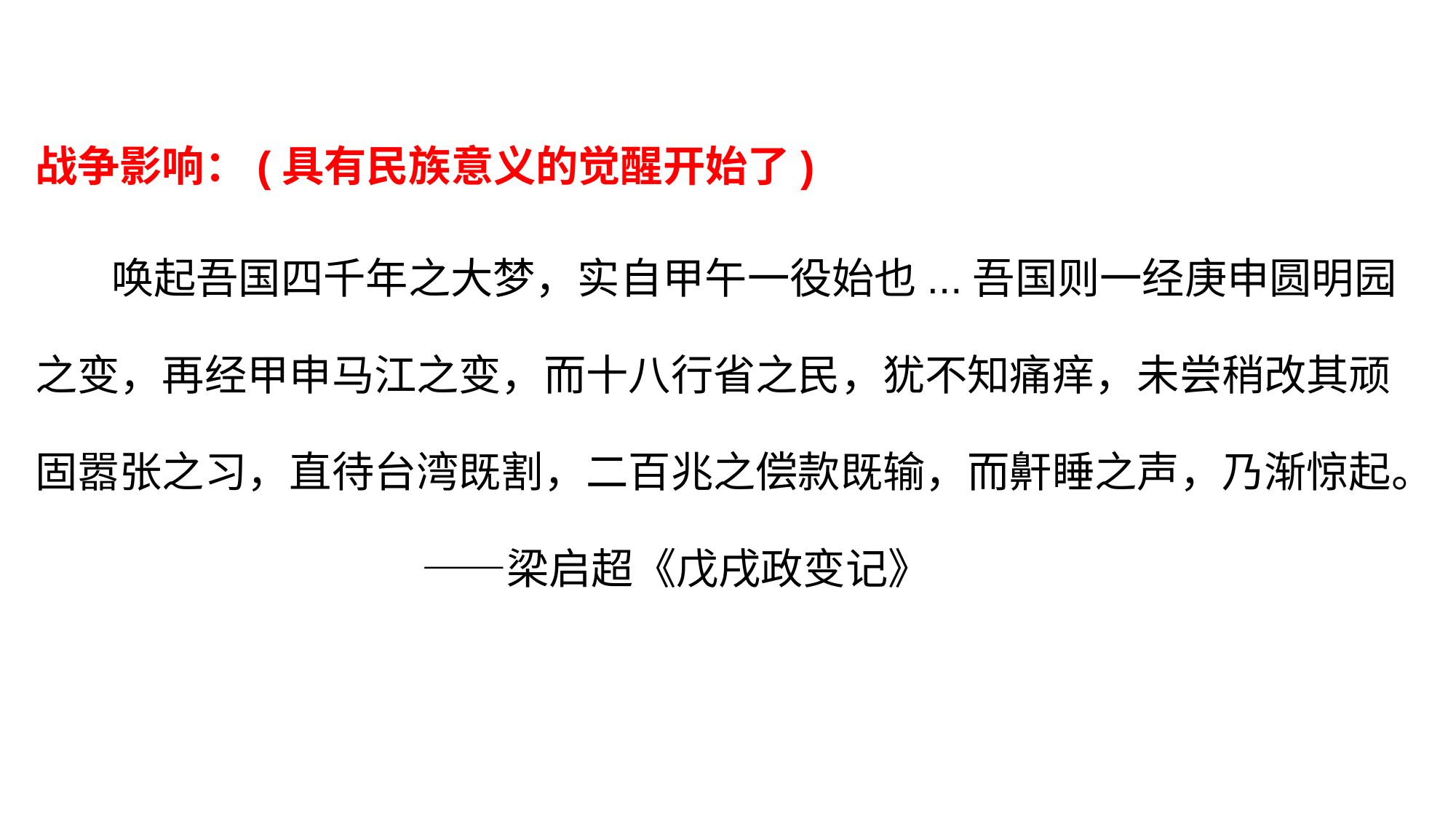

战争影响：(具有民族意义的觉醒开始了)
       唤起吾国四千年之大梦，实自甲午一役始也...吾国则一经庚申圆明园之变，再经甲申马江之变，而十八行省之民，犹不知痛痒，未尝稍改其顽固嚣张之习，直待台湾既割，二百兆之偿款既输，而鼾睡之声，乃渐惊起。                                         ——梁启超《戊戌政变记》